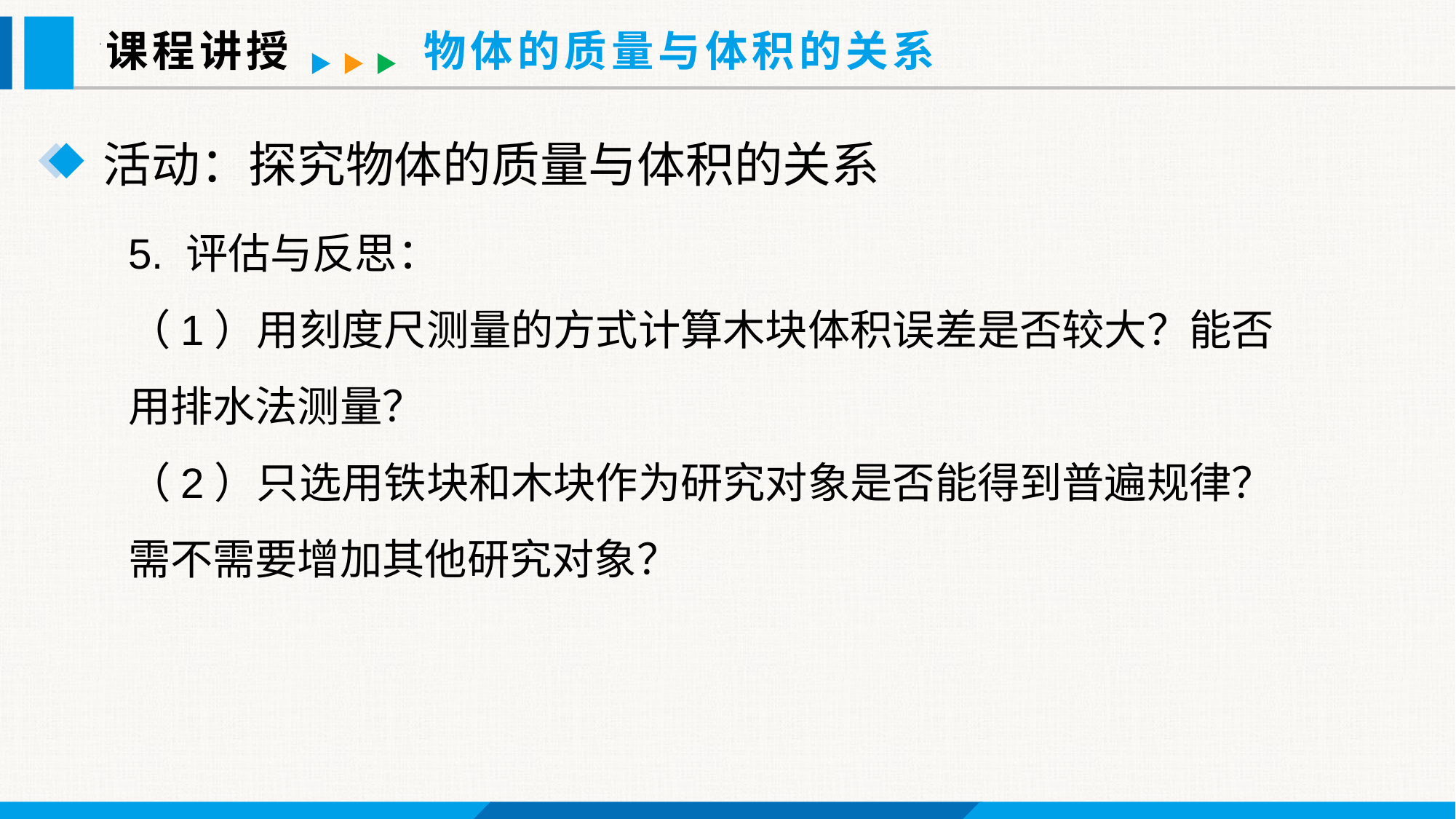

课程讲授
物体的质量与体积的关系

活动：探究物体的质量与体积的关系

5. 评估与反思：
（1）用刻度尺测量的方式计算木块体积误差是否较大？能否用排水法测量？
（2）只选用铁块和木块作为研究对象是否能得到普遍规律？需不需要增加其他研究对象？